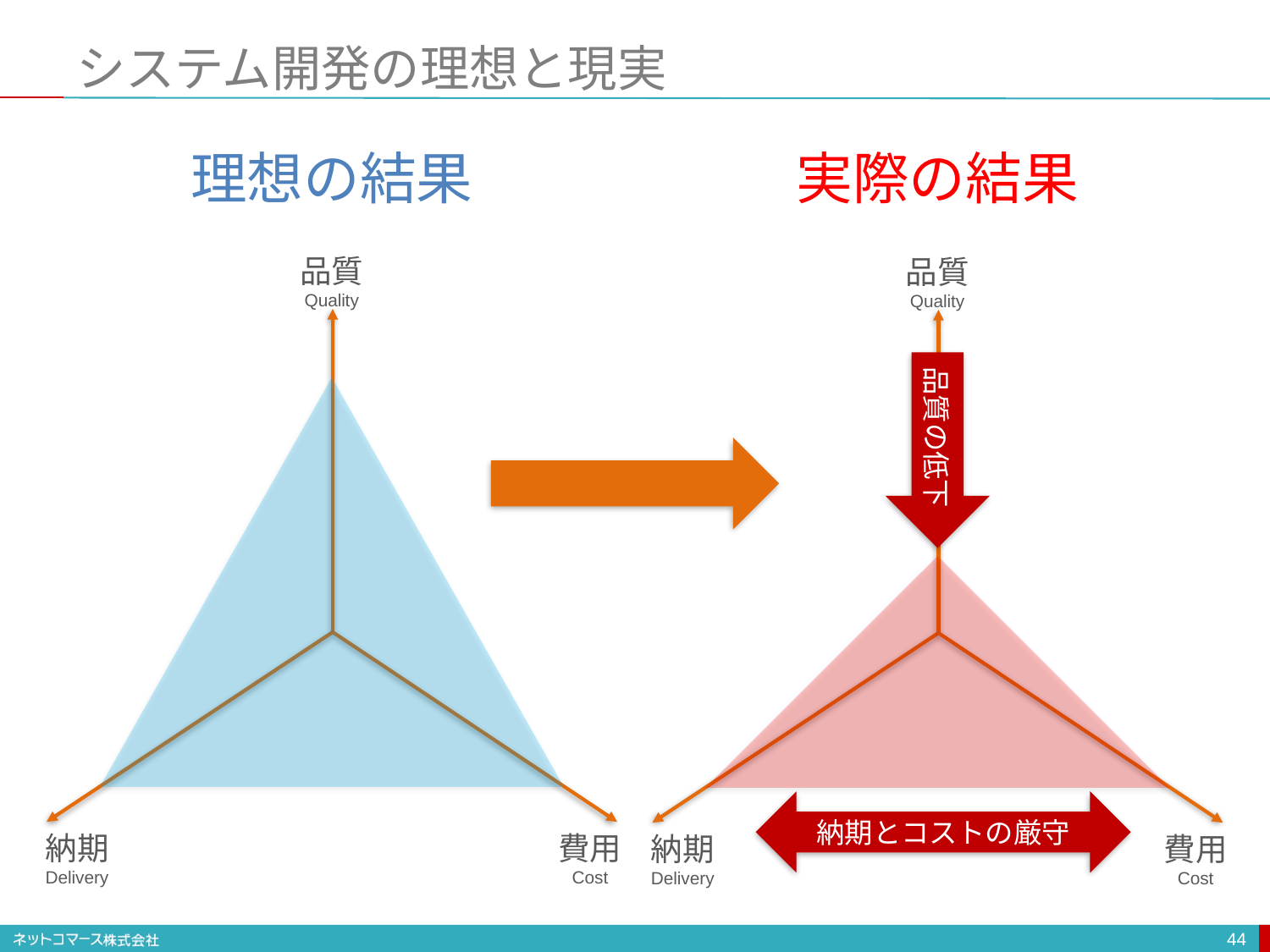

# システム開発の理想と現実
理想の結果
実際の結果
品質
Quality
品質
Quality
品質の低下

納期とコストの厳守
納期
Delivery
費用
Cost
納期
Delivery
費用
Cost
44